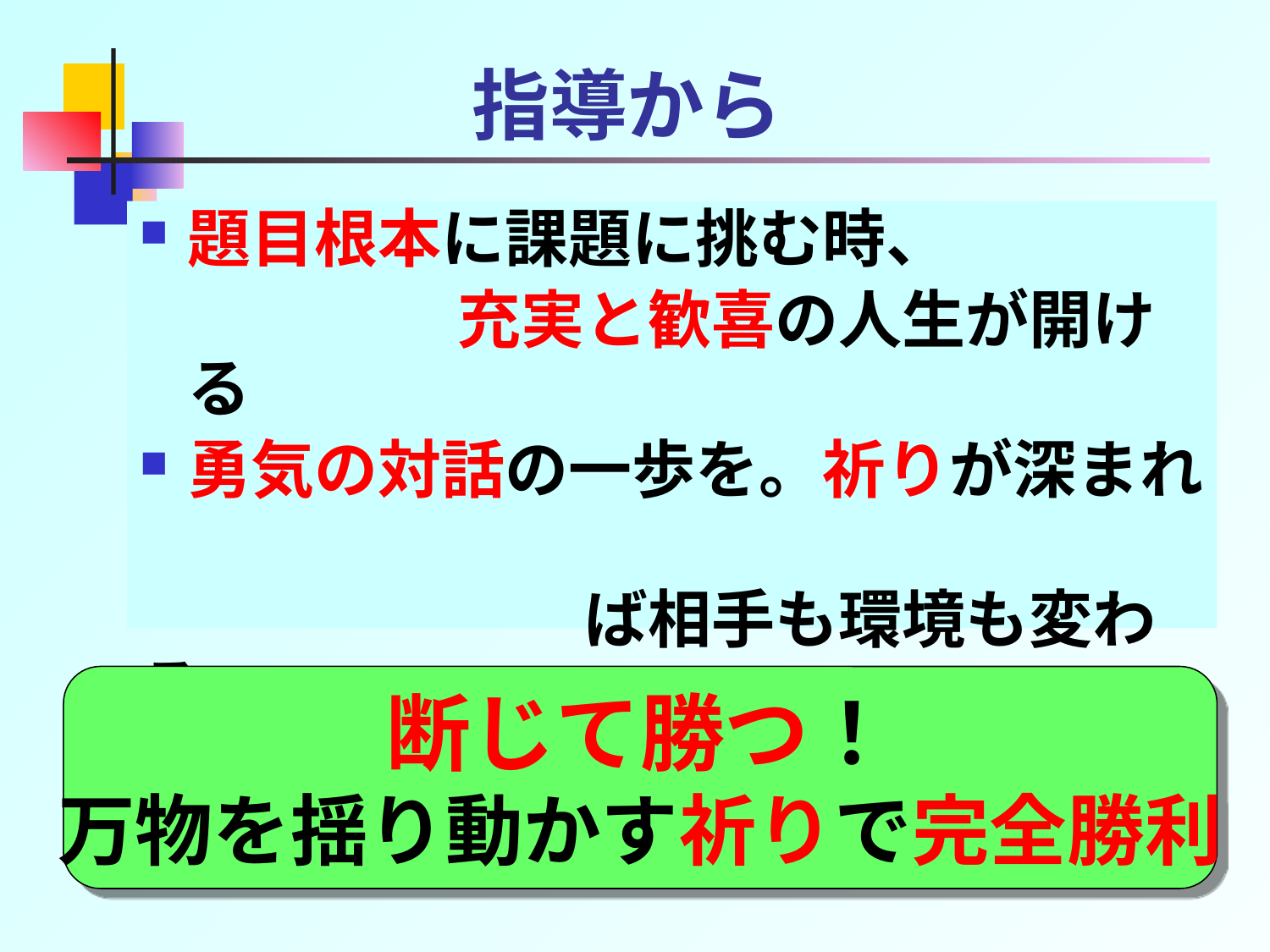

# 指導から
題目根本に課題に挑む時、
　　　　　充実と歓喜の人生が開ける
勇気の対話の一歩を。祈りが深まれ
　　　　　　　ば相手も環境も変わる
勇猛精進の唱題から智慧が生まれる
断じて勝つ！
万物を揺り動かす祈りで完全勝利